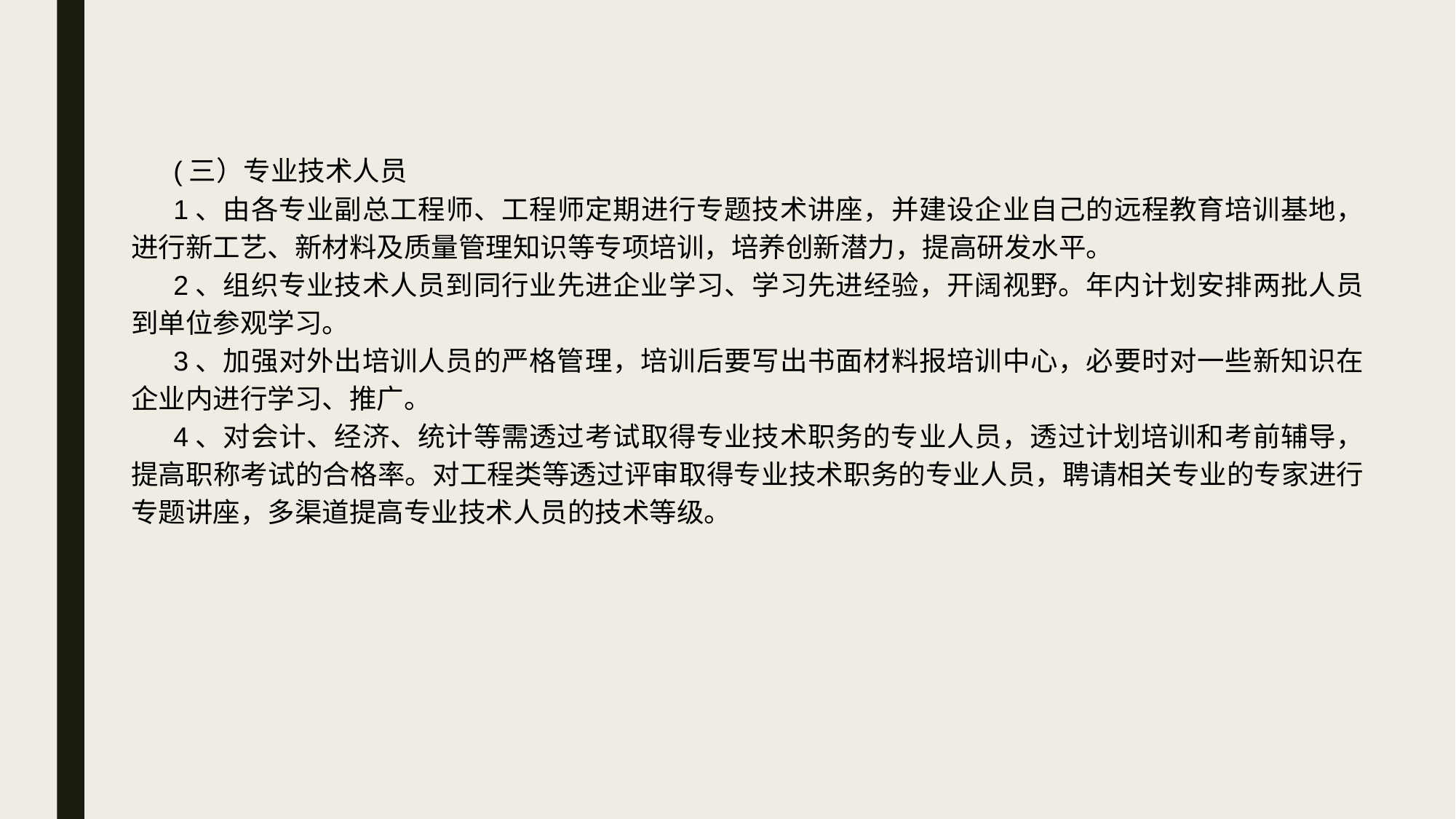

(三）专业技术人员
1、由各专业副总工程师、工程师定期进行专题技术讲座，并建设企业自己的远程教育培训基地，进行新工艺、新材料及质量管理知识等专项培训，培养创新潜力，提高研发水平。
2、组织专业技术人员到同行业先进企业学习、学习先进经验，开阔视野。年内计划安排两批人员到单位参观学习。
3、加强对外出培训人员的严格管理，培训后要写出书面材料报培训中心，必要时对一些新知识在企业内进行学习、推广。
4、对会计、经济、统计等需透过考试取得专业技术职务的专业人员，透过计划培训和考前辅导，提高职称考试的合格率。对工程类等透过评审取得专业技术职务的专业人员，聘请相关专业的专家进行专题讲座，多渠道提高专业技术人员的技术等级。